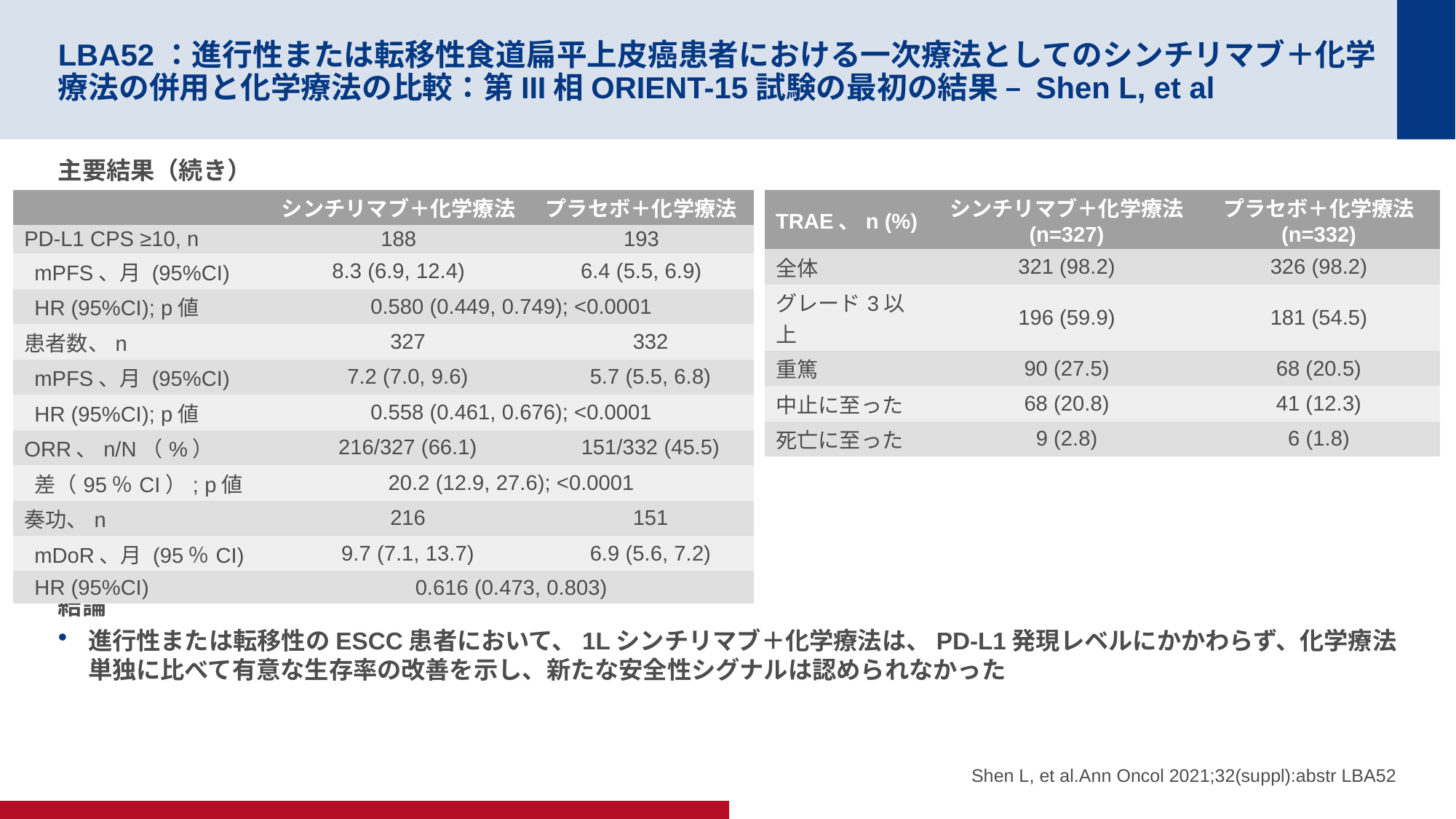

# LBA52：進行性または転移性食道扁平上皮癌患者における一次療法としてのシンチリマブ＋化学療法の併用と化学療法の比較：第III相ORIENT-15試験の最初の結果 – Shen L, et al
主要結果（続き）
結論
進行性または転移性のESCC患者において、1Lシンチリマブ＋化学療法は、PD-L1発現レベルにかかわらず、化学療法単独に比べて有意な生存率の改善を示し、新たな安全性シグナルは認められなかった
|  | シンチリマブ＋化学療法 | プラセボ＋化学療法 |  |
| --- | --- | --- | --- |
| PD-L1 CPS ≥10, n | 188 | 193 |  |
| mPFS、月 (95%CI) | 8.3 (6.9, 12.4) | 6.4 (5.5, 6.9) |  |
| HR (95%CI); p値 | 0.580 (0.449, 0.749); <0.0001 |  |  |
| 患者数、n | 327 |  | 332 |
| mPFS、月 (95%CI) | 7.2 (7.0, 9.6) |  | 5.7 (5.5, 6.8) |
| HR (95%CI); p値 | 0.558 (0.461, 0.676); <0.0001 |  |  |
| ORR、n/N（%） | 216/327 (66.1) |  | 151/332 (45.5) |
| 差（95％CI）; p値 | 20.2 (12.9, 27.6); <0.0001 |  |  |
| 奏功、n | 216 |  | 151 |
| mDoR、月 (95％CI) | 9.7 (7.1, 13.7) |  | 6.9 (5.6, 7.2) |
| HR (95%CI) | 0.616 (0.473, 0.803) |  |  |
| TRAE、n (%) | シンチリマブ＋化学療法 (n=327) | プラセボ＋化学療法 (n=332) |
| --- | --- | --- |
| 全体 | 321 (98.2) | 326 (98.2) |
| グレード3以上 | 196 (59.9) | 181 (54.5) |
| 重篤 | 90 (27.5) | 68 (20.5) |
| 中止に至った | 68 (20.8) | 41 (12.3) |
| 死亡に至った | 9 (2.8) | 6 (1.8) |
Shen L, et al.Ann Oncol 2021;32(suppl):abstr LBA52